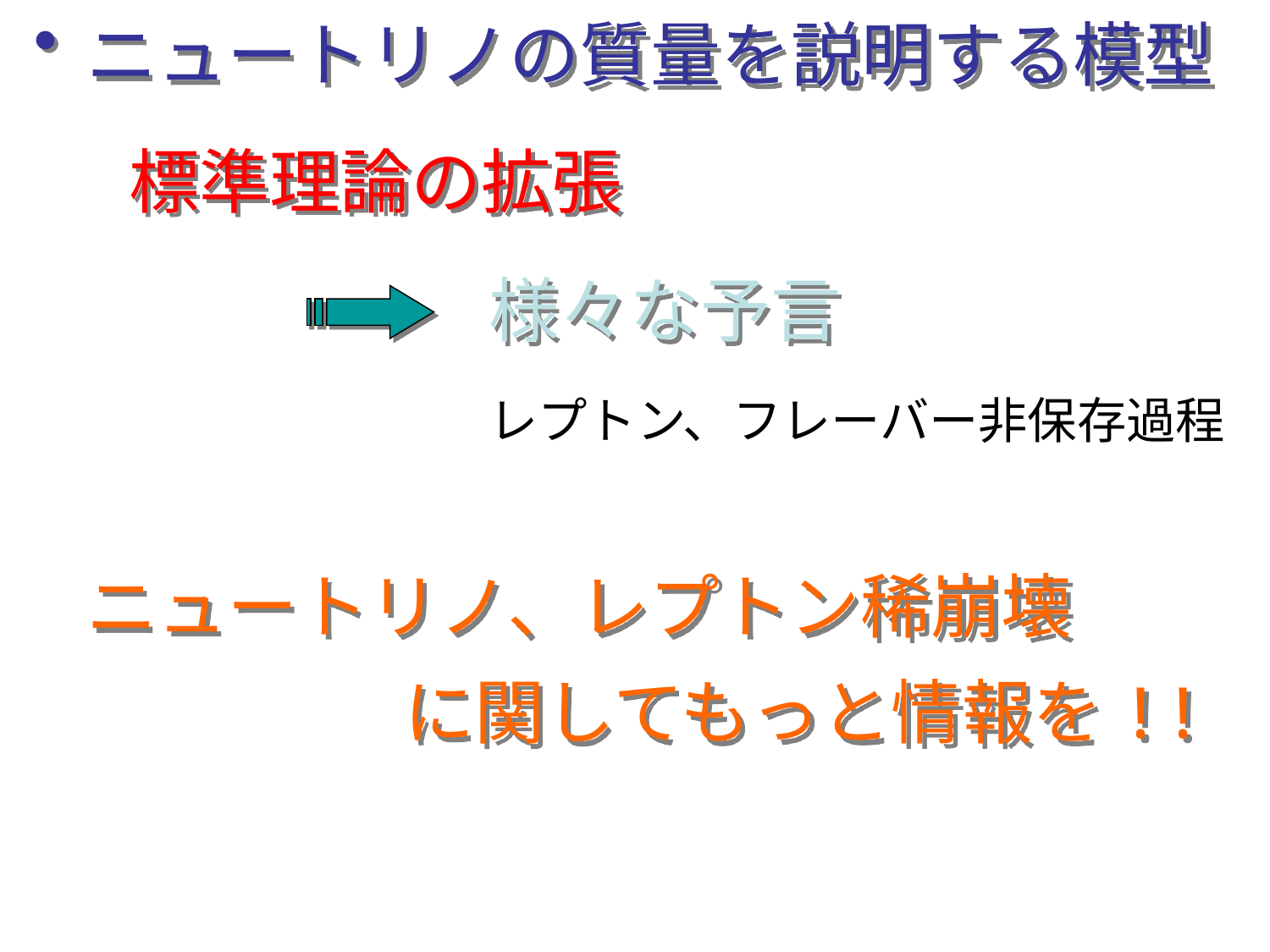

ニュートリノの質量を説明する模型
標準理論の拡張
様々な予言

レプトン、フレーバー非保存過程
ニュートリノ、レプトン稀崩壊
に関してもっと情報を!!